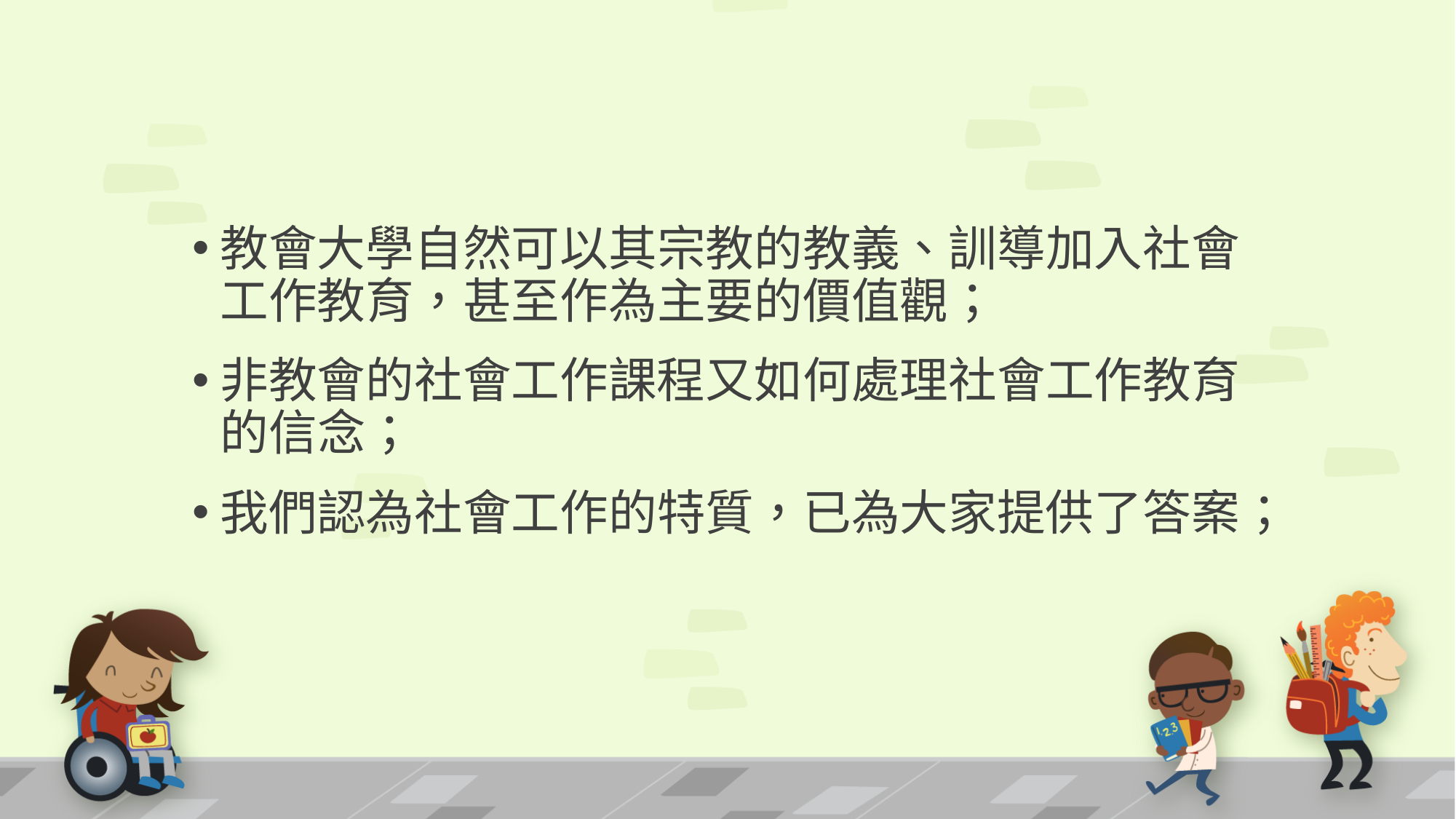

#
教會大學自然可以其宗教的教義、訓導加入社會工作教育，甚至作為主要的價值觀；
非教會的社會工作課程又如何處理社會工作教育的信念；
我們認為社會工作的特質，已為大家提供了答案；